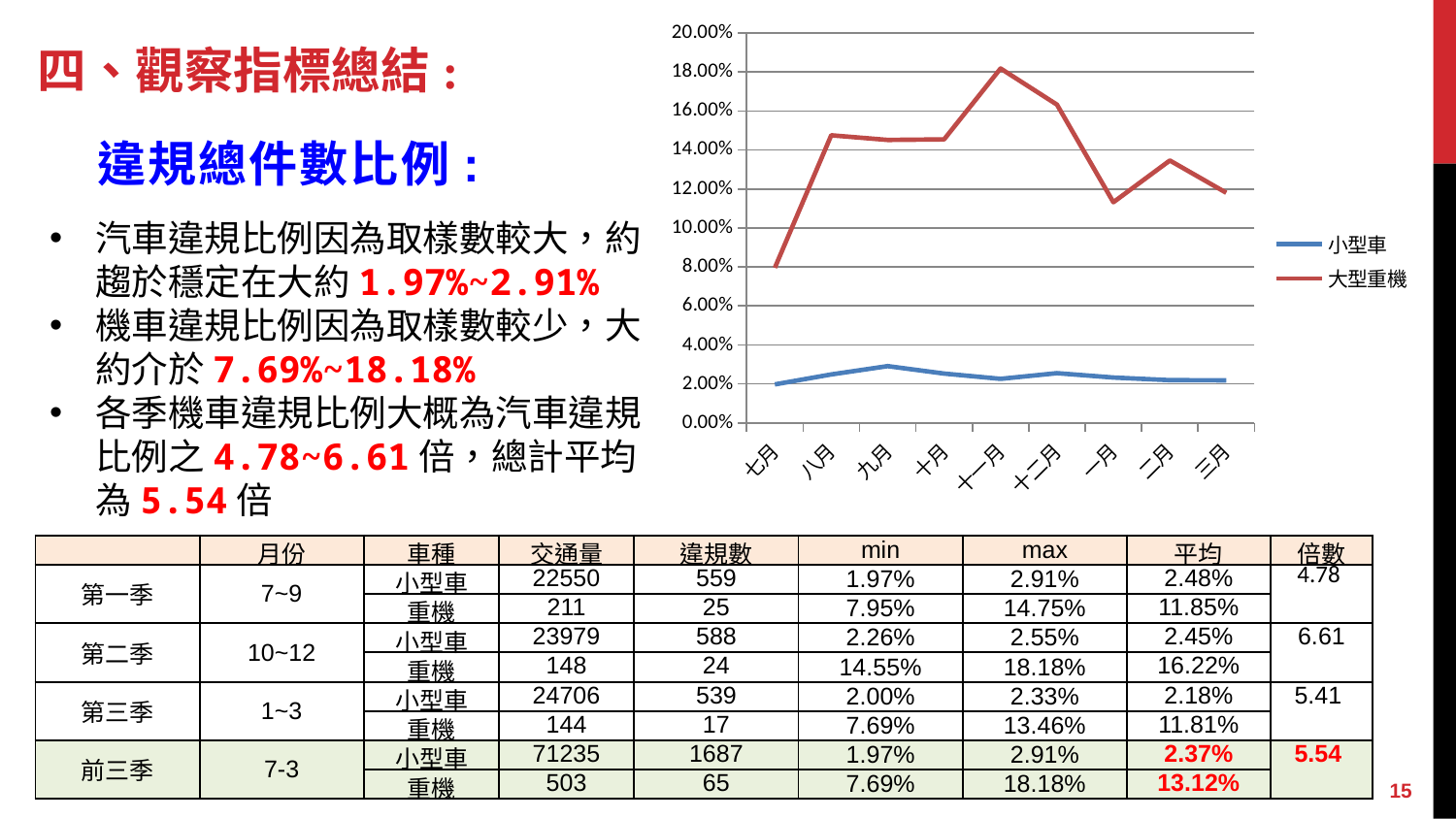

### Chart

| Category | 小型車 | 大型重機 |
|---|---|---|
| 七月 | 0.019727504967357368 | 0.07954545454545454 |
| 八月 | 0.02485814644690624 | 0.14754098360655737 |
| 九月 | 0.02912861021969884 | 0.14516129032258063 |
| 十月 | 0.025280580433057476 | 0.14545454545454545 |
| 十一月 | 0.022595830531271014 | 0.18181818181818182 |
| 十二月 | 0.025508222193448143 | 0.16326530612244897 |
| 一月 | 0.023277147116156405 | 0.11320754716981132 |
| 二月 | 0.021927420239008878 | 0.13461538461538464 |
| 三月 | 0.021816562778272486 | 0.11805555555555555 |
# 四、觀察指標總結:
違規總件數比例:
汽車違規比例因為取樣數較大，約趨於穩定在大約1.97%~2.91%
機車違規比例因為取樣數較少，大約介於7.69%~18.18%
各季機車違規比例大概為汽車違規比例之4.78~6.61倍，總計平均為5.54倍
|  | 月份 | 車種 | 交通量 | 違規數 | min | max | 平均 | 倍數 |
| --- | --- | --- | --- | --- | --- | --- | --- | --- |
| 第一季 | 7~9 | 小型車 | 22550 | 559 | 1.97% | 2.91% | 2.48% | 4.78 |
|  |  | 重機 | 211 | 25 | 7.95% | 14.75% | 11.85% |  |
| 第二季 | 10~12 | 小型車 | 23979 | 588 | 2.26% | 2.55% | 2.45% | 6.61 |
|  |  | 重機 | 148 | 24 | 14.55% | 18.18% | 16.22% |  |
| 第三季 | 1~3 | 小型車 | 24706 | 539 | 2.00% | 2.33% | 2.18% | 5.41 |
|  |  | 重機 | 144 | 17 | 7.69% | 13.46% | 11.81% |  |
| 前三季 | 7-3 | 小型車 | 71235 | 1687 | 1.97% | 2.91% | 2.37% | 5.54 |
|  |  | 重機 | 503 | 65 | 7.69% | 18.18% | 13.12% |  |
15